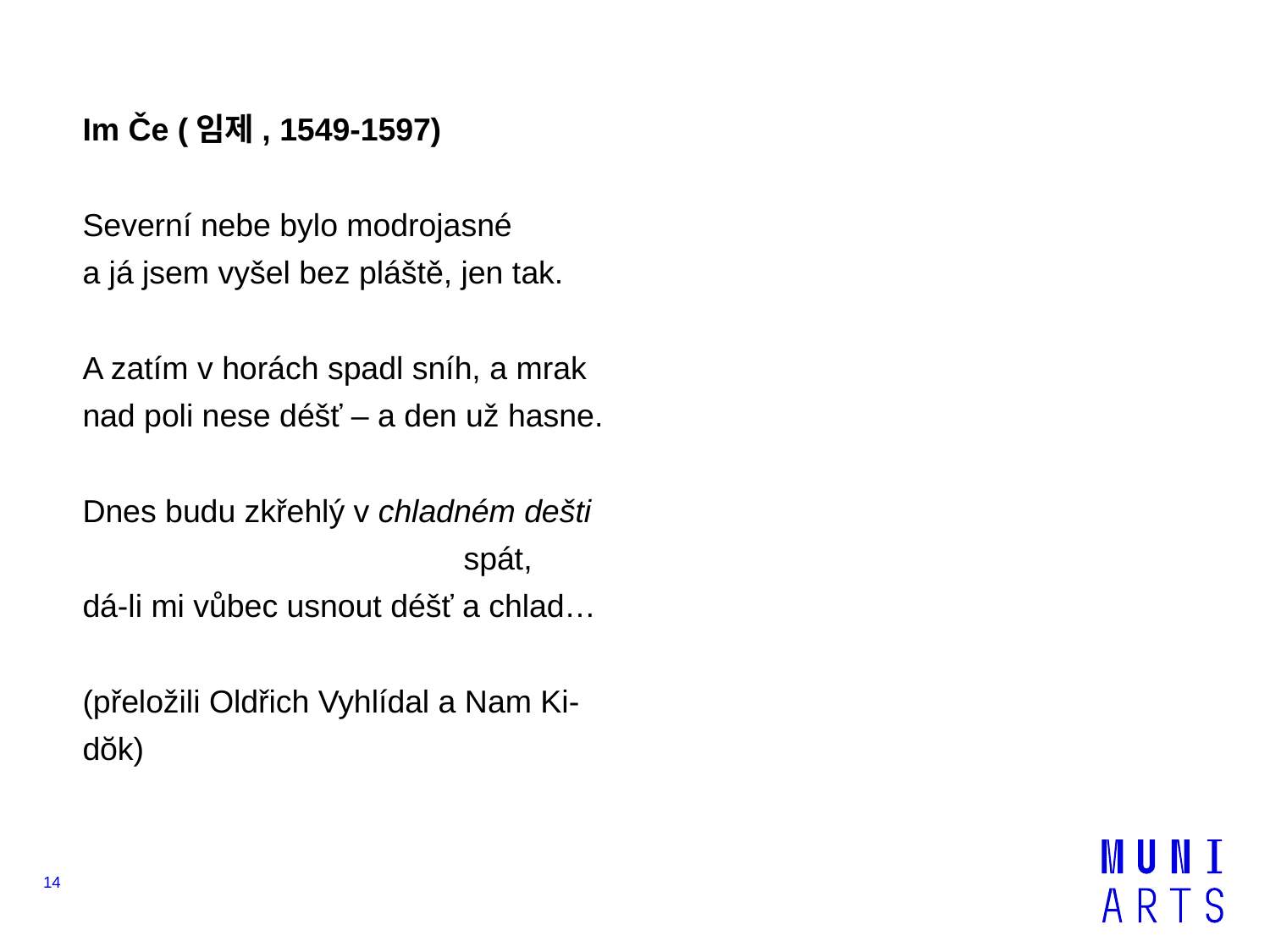

#
Im Če (임제, 1549-1597)

Severní nebe bylo modrojasné
a já jsem vyšel bez pláště, jen tak.

A zatím v horách spadl sníh, a mrak
nad poli nese déšť – a den už hasne.

Dnes budu zkřehlý v chladném dešti 			spát,
dá-li mi vůbec usnout déšť a chlad…

(přeložili Oldřich Vyhlídal a Nam Ki-dŏk)

14